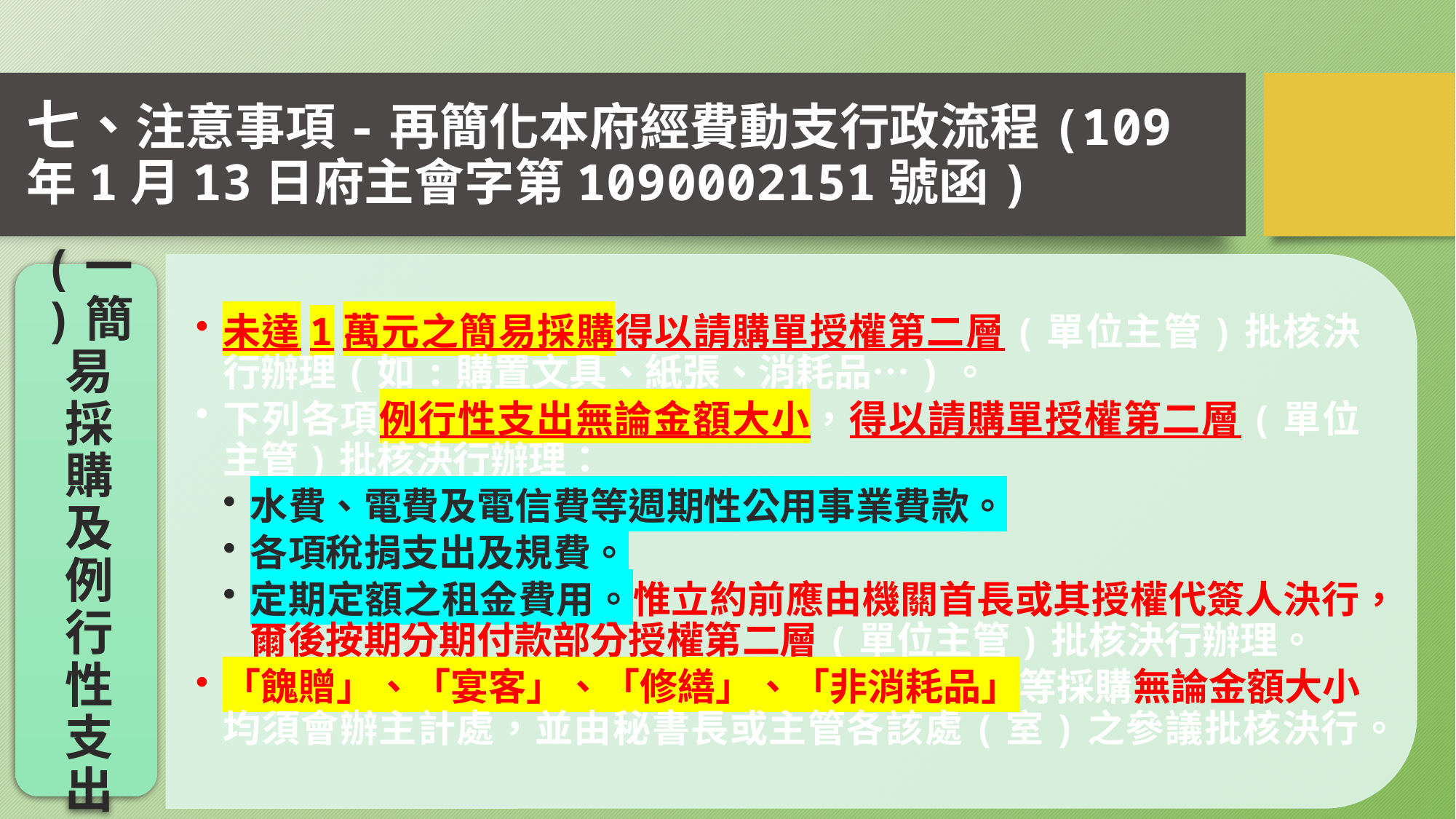

# 七、注意事項-再簡化本府經費動支行政流程(109年1月13日府主會字第1090002151號函)
未達1萬元之簡易採購得以請購單授權第二層(單位主管)批核決行辦理(如:購置文具、紙張、消耗品…)。
下列各項例行性支出無論金額大小，得以請購單授權第二層(單位主管)批核決行辦理：
水費、電費及電信費等週期性公用事業費款。
各項稅捐支出及規費。
定期定額之租金費用。惟立約前應由機關首長或其授權代簽人決行，爾後按期分期付款部分授權第二層(單位主管)批核決行辦理。
「餽贈」、「宴客」、「修繕」、「非消耗品」等採購無論金額大小均須會辦主計處，並由秘書長或主管各該處(室)之參議批核決行。
(一)簡易採購及例行性支出